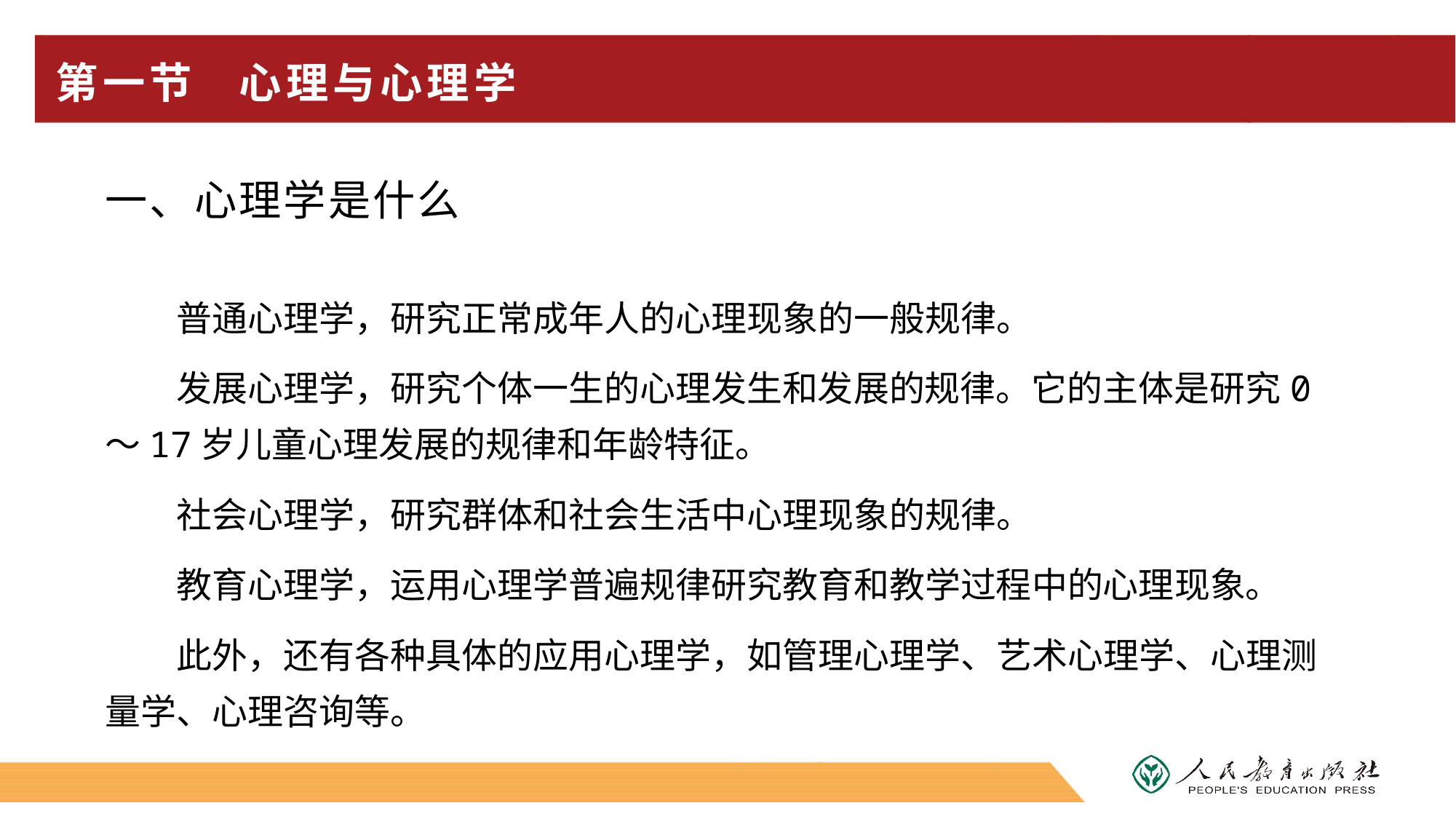

# 第一节   心理与心理学
一、心理学是什么
普通心理学，研究正常成年人的心理现象的一般规律。
发展心理学，研究个体一生的心理发生和发展的规律。它的主体是研究0～17岁儿童心理发展的规律和年龄特征。
社会心理学，研究群体和社会生活中心理现象的规律。
教育心理学，运用心理学普遍规律研究教育和教学过程中的心理现象。
此外，还有各种具体的应用心理学，如管理心理学、艺术心理学、心理测量学、心理咨询等。